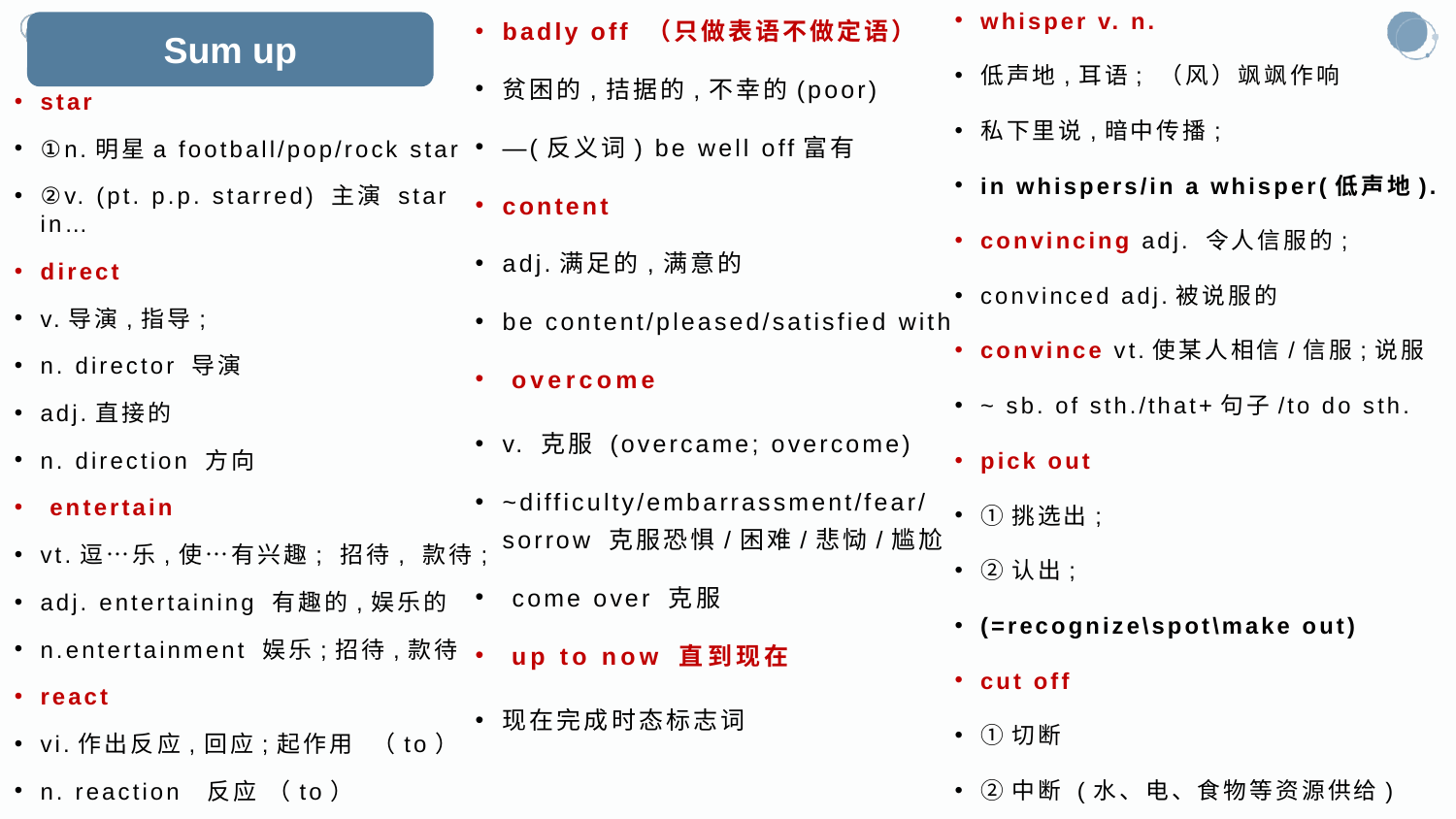

badly off （只做表语不做定语）
贫困的,拮据的,不幸的(poor)
—(反义词) be well off富有
content
adj.满足的,满意的
be content/pleased/satisfied with
overcome
v. 克服 (overcame; overcome)
~difficulty/embarrassment/fear/sorrow 克服恐惧/困难/悲恸/尴尬
 come over 克服
up to now 直到现在
现在完成时态标志词

whisper v. n.
低声地,耳语; （风）飒飒作响
私下里说,暗中传播;
in whispers/in a whisper(低声地).
convincing adj. 令人信服的;
convinced adj.被说服的
convince vt.使某人相信/信服;说服
~ sb. of sth./that+句子/to do sth.
pick out
①挑选出;
②认出;
(=recognize\spot\make out)
cut off
①切断
②中断 (水、电、食物等资源供给)
Sum up
#
star
①n.明星a football/pop/rock star
②v. (pt. p.p. starred) 主演 star in…
direct
v.导演,指导;
n. director 导演
adj.直接的
n. direction 方向
 entertain
vt.逗…乐,使…有兴趣; 招待, 款待;
adj. entertaining 有趣的,娱乐的
n.entertainment 娱乐;招待,款待
react
vi.作出反应,回应;起作用  （to）
n. reaction  反应 （to）